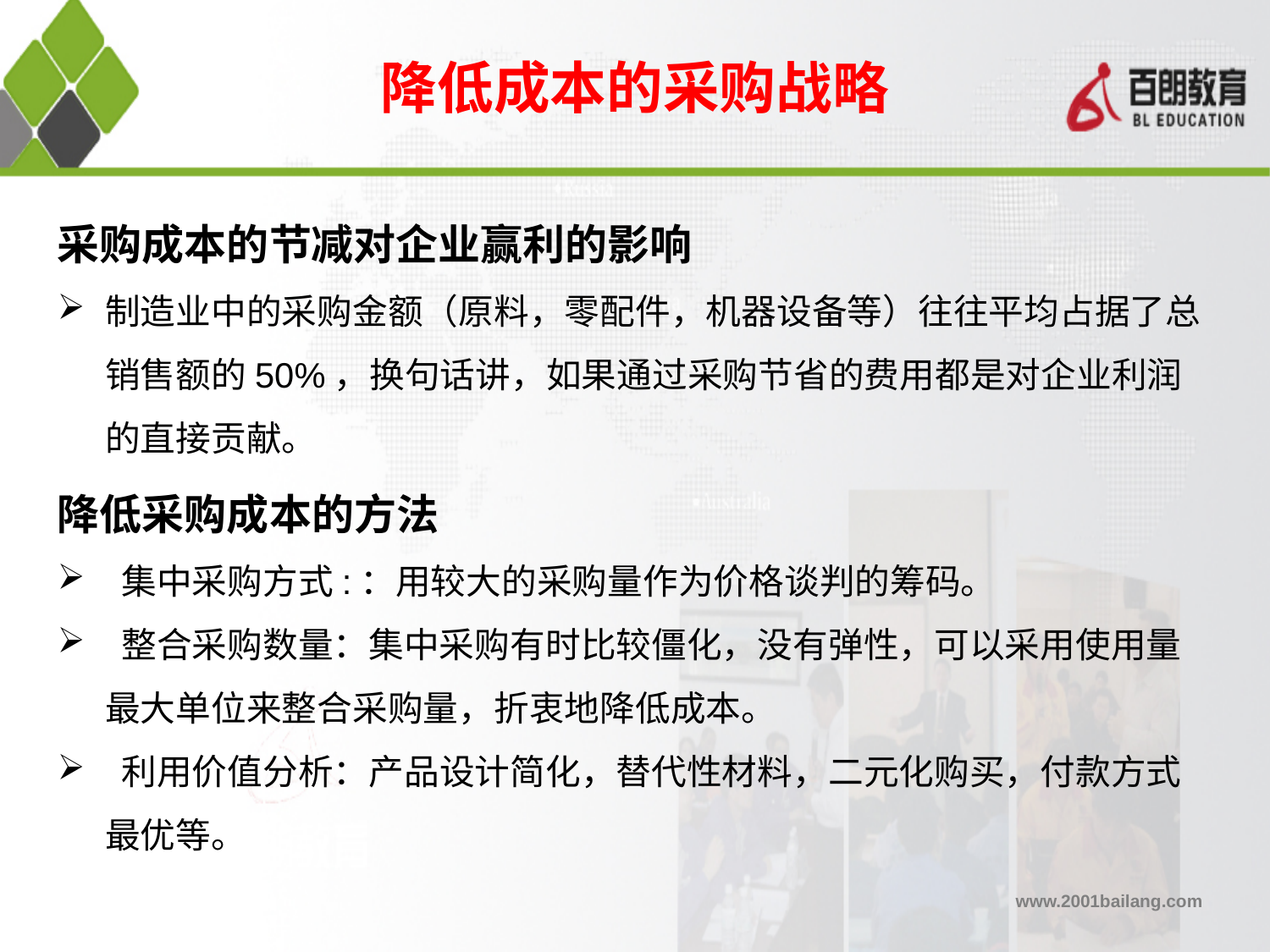

降低成本的采购战略
采购成本的节减对企业赢利的影响
制造业中的采购金额（原料，零配件，机器设备等）往往平均占据了总销售额的50%，换句话讲，如果通过采购节省的费用都是对企业利润的直接贡献。
降低采购成本的方法
 集中采购方式:：用较大的采购量作为价格谈判的筹码。
 整合采购数量：集中采购有时比较僵化，没有弹性，可以采用使用量最大单位来整合采购量，折衷地降低成本。
 利用价值分析：产品设计简化，替代性材料，二元化购买，付款方式最优等。